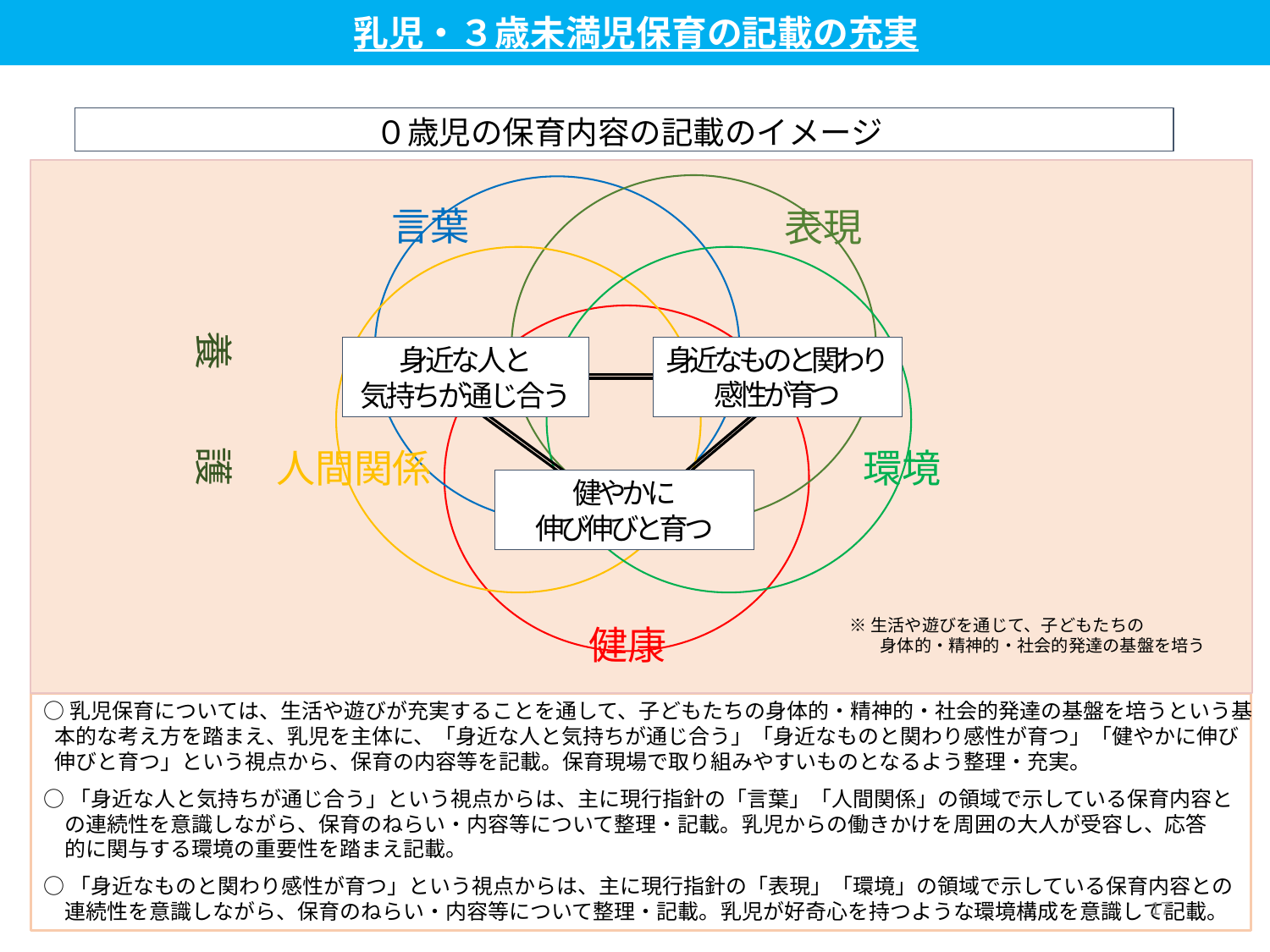

乳児・３歳未満児保育の記載の充実

０歳児の保育内容の記載のイメージ
養　　護

表現

言葉

人間関係

環境

健康
身近なものと関わり
感性が育つ
身近な人と
気持ちが通じ合う
健やかに
伸び伸びと育つ
 ※生活や遊びを通じて、子どもたちの
　　身体的・精神的・社会的発達の基盤を培う
○乳児保育については、生活や遊びが充実することを通して、子どもたちの身体的・精神的・社会的発達の基盤を培うという基本的な考え方を踏まえ、乳児を主体に、「身近な人と気持ちが通じ合う」「身近なものと関わり感性が育つ」「健やかに伸び伸びと育つ」という視点から、保育の内容等を記載。保育現場で取り組みやすいものとなるよう整理・充実。

○「身近な人と気持ちが通じ合う」という視点からは、主に現行指針の「言葉」「人間関係」の領域で示している保育内容と
　の連続性を意識しながら、保育のねらい・内容等について整理・記載。乳児からの働きかけを周囲の大人が受容し、応答
　的に関与する環境の重要性を踏まえ記載。

○「身近なものと関わり感性が育つ」という視点からは、主に現行指針の「表現」「環境」の領域で示している保育内容との
　連続性を意識しながら、保育のねらい・内容等について整理・記載。乳児が好奇心を持つような環境構成を意識して記載。

17